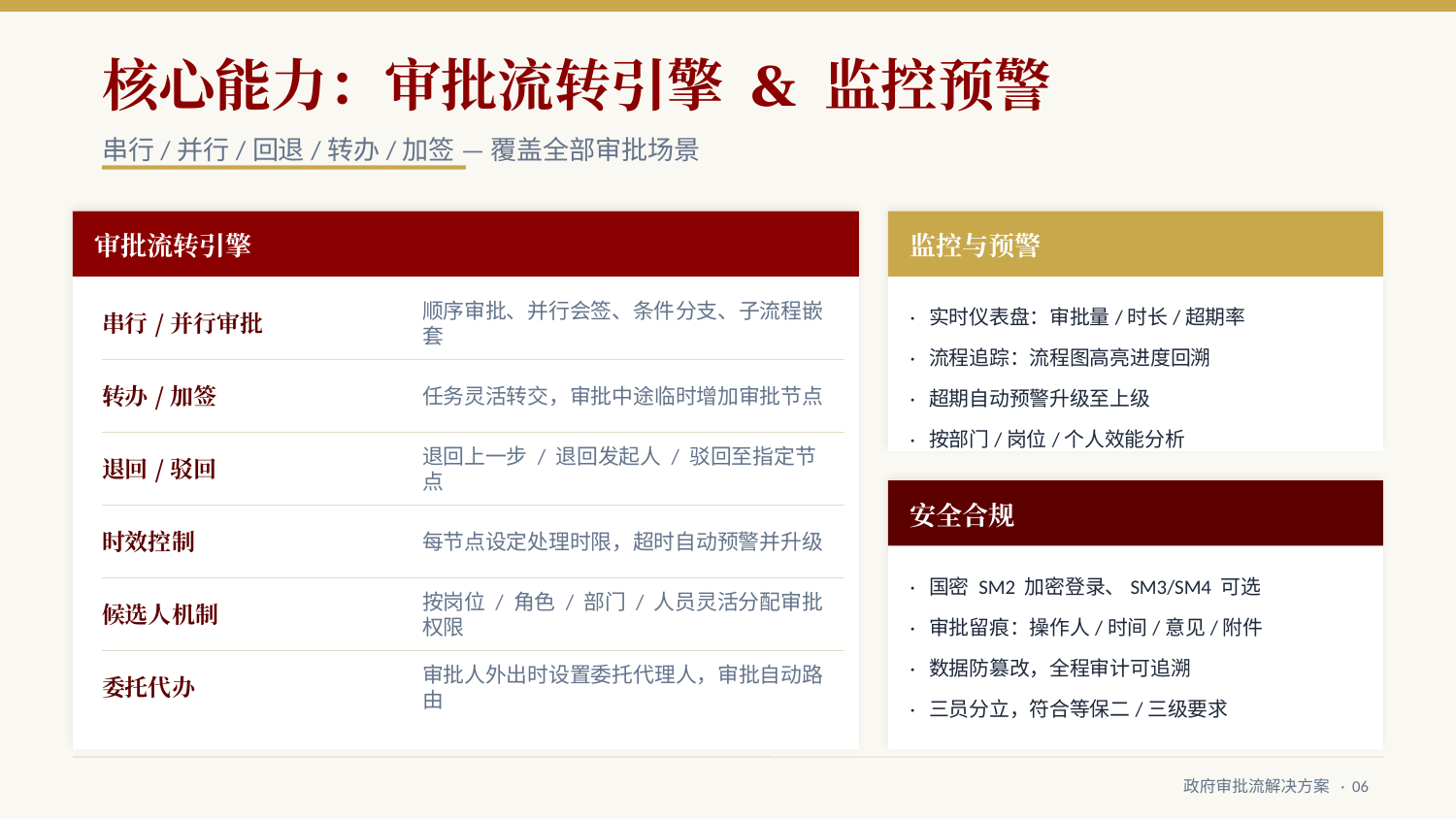

核心能力：审批流转引擎 & 监控预警
串行/并行/回退/转办/加签 — 覆盖全部审批场景

审批流转引擎
监控与预警
串行/并行审批
顺序审批、并行会签、条件分支、子流程嵌套
·  实时仪表盘：审批量/时长/超期率
·  流程追踪：流程图高亮进度回溯

转办/加签
任务灵活转交，审批中途临时增加审批节点
·  超期自动预警升级至上级
·  按部门/岗位/个人效能分析

退回/驳回
退回上一步 / 退回发起人 / 驳回至指定节点

安全合规

时效控制
每节点设定处理时限，超时自动预警并升级
·  国密 SM2 加密登录、SM3/SM4 可选

候选人机制
按岗位 / 角色 / 部门 / 人员灵活分配审批权限
·  审批留痕：操作人/时间/意见/附件
·  数据防篡改，全程审计可追溯

委托代办
审批人外出时设置委托代理人，审批自动路由
·  三员分立，符合等保二/三级要求

政府审批流解决方案  ·  06